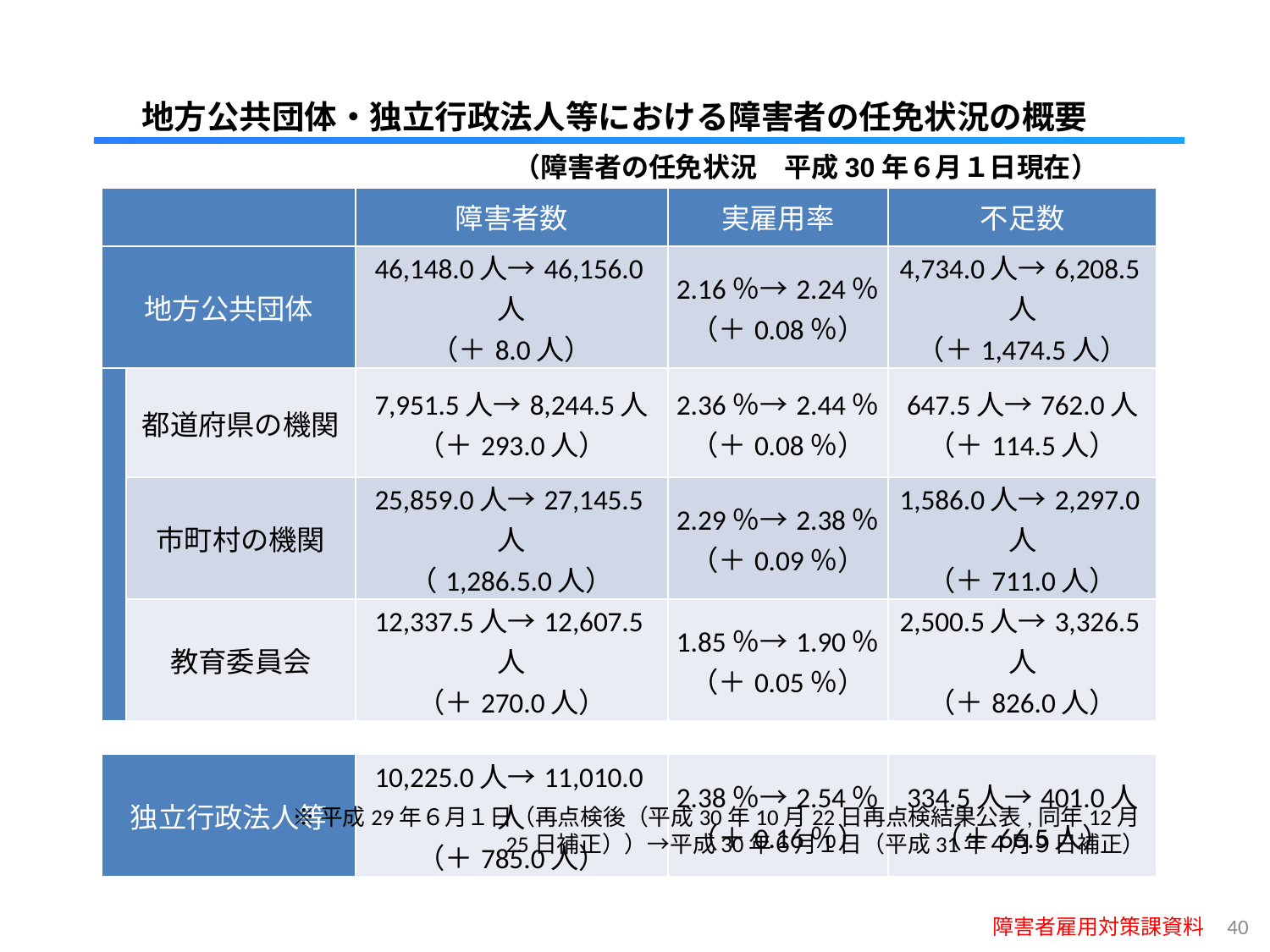

地方公共団体・独立行政法人等における障害者の任免状況の概要

　　　　　　　（障害者の任免状況　平成30年６月１日現在）
|  |  | 障害者数 | 実雇用率 | 不足数 |
| --- | --- | --- | --- | --- |
| 地方公共団体 |  | 46,148.0人→46,156.0人 （＋8.0人） | 2.16％→2.24％ （＋0.08％） | 4,734.0人→6,208.5人 （＋1,474.5人） |
|  | 都道府県の機関 | 7,951.5人→8,244.5人 （＋293.0人） | 2.36％→2.44％ （＋0.08％） | 647.5人→762.0人 （＋114.5人） |
|  | 市町村の機関 | 25,859.0人→27,145.5人 （1,286.5.0人） | 2.29％→2.38％ （＋0.09％） | 1,586.0人→2,297.0人 （＋711.0人） |
|  | 教育委員会 | 12,337.5人→12,607.5人 （＋270.0人） | 1.85％→1.90％ （＋0.05％） | 2,500.5人→3,326.5人 （＋826.0人） |
|  |  |  |  |  |
| 独立行政法人等 |  | 10,225.0人→11,010.0人 （＋785.0人） | 2.38％→2.54％ （＋0.16％） | 334.5人→401.0人 （＋66.5人） |
※平成29年６月１日（再点検後（平成30年10月22日再点検結果公表,同年12月25日補正））→平成30年６月１日（平成31年４月９日補正）
障害者雇用対策課資料
40